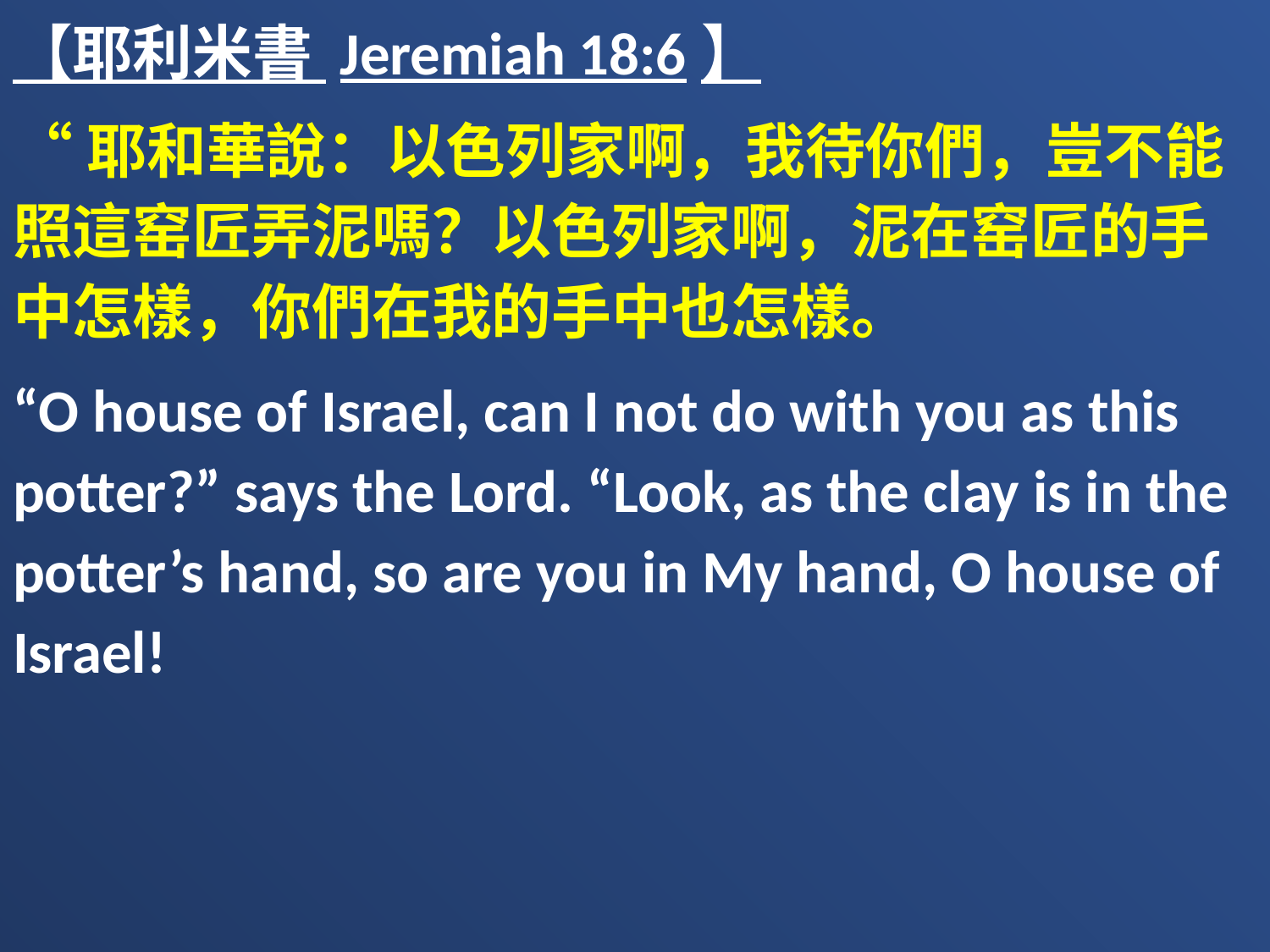

【耶利米書 Jeremiah 18:6】
“耶和華說：以色列家啊，我待你們，豈不能照這窑匠弄泥嗎？以色列家啊，泥在窑匠的手中怎樣，你們在我的手中也怎樣。
“O house of Israel, can I not do with you as this potter?” says the Lord. “Look, as the clay is in the potter’s hand, so are you in My hand, O house of Israel!